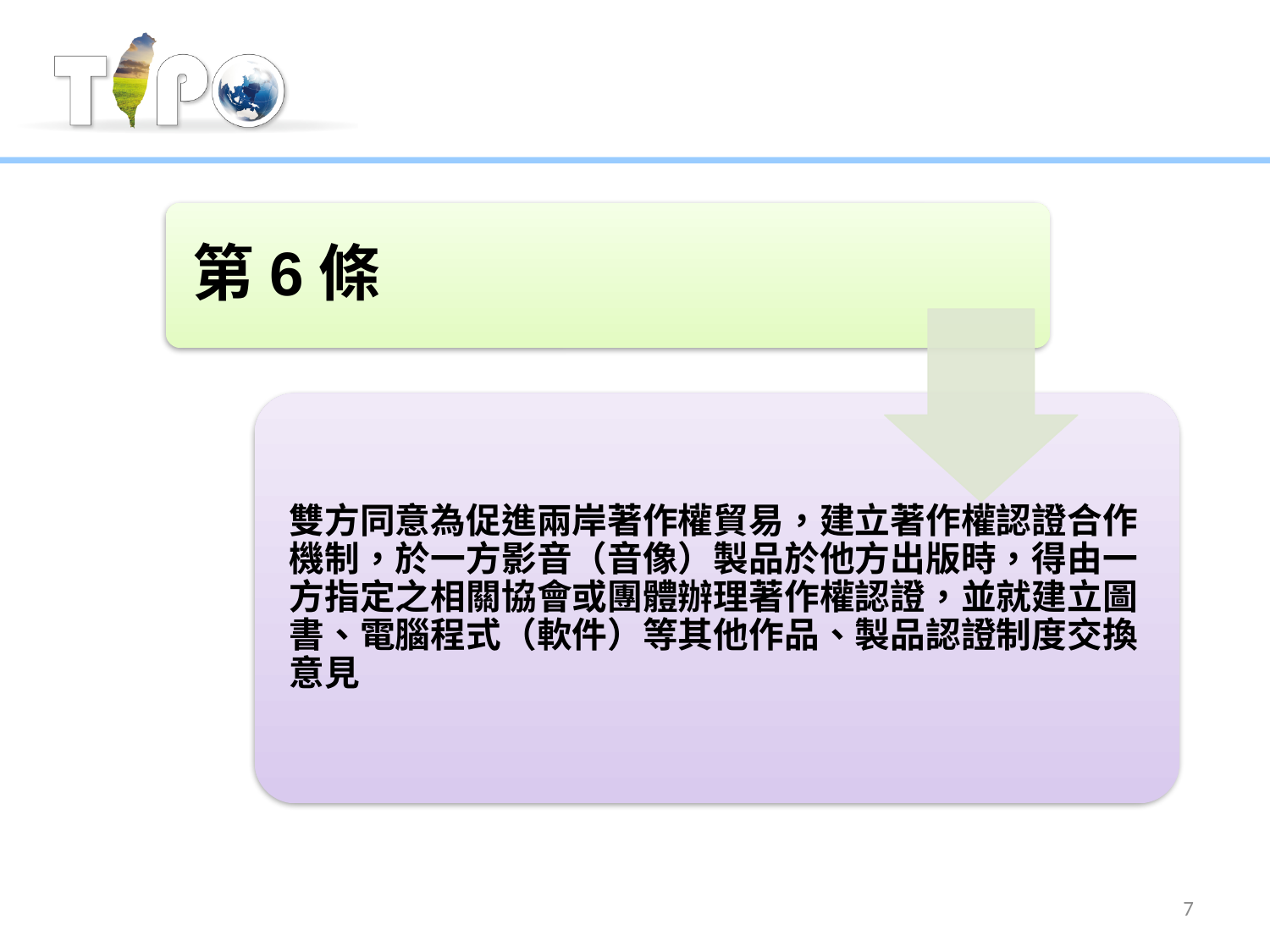

第6條
雙方同意為促進兩岸著作權貿易，建立著作權認證合作機制，於一方影音（音像）製品於他方出版時，得由一方指定之相關協會或團體辦理著作權認證，並就建立圖書、電腦程式（軟件）等其他作品、製品認證制度交換意見

7